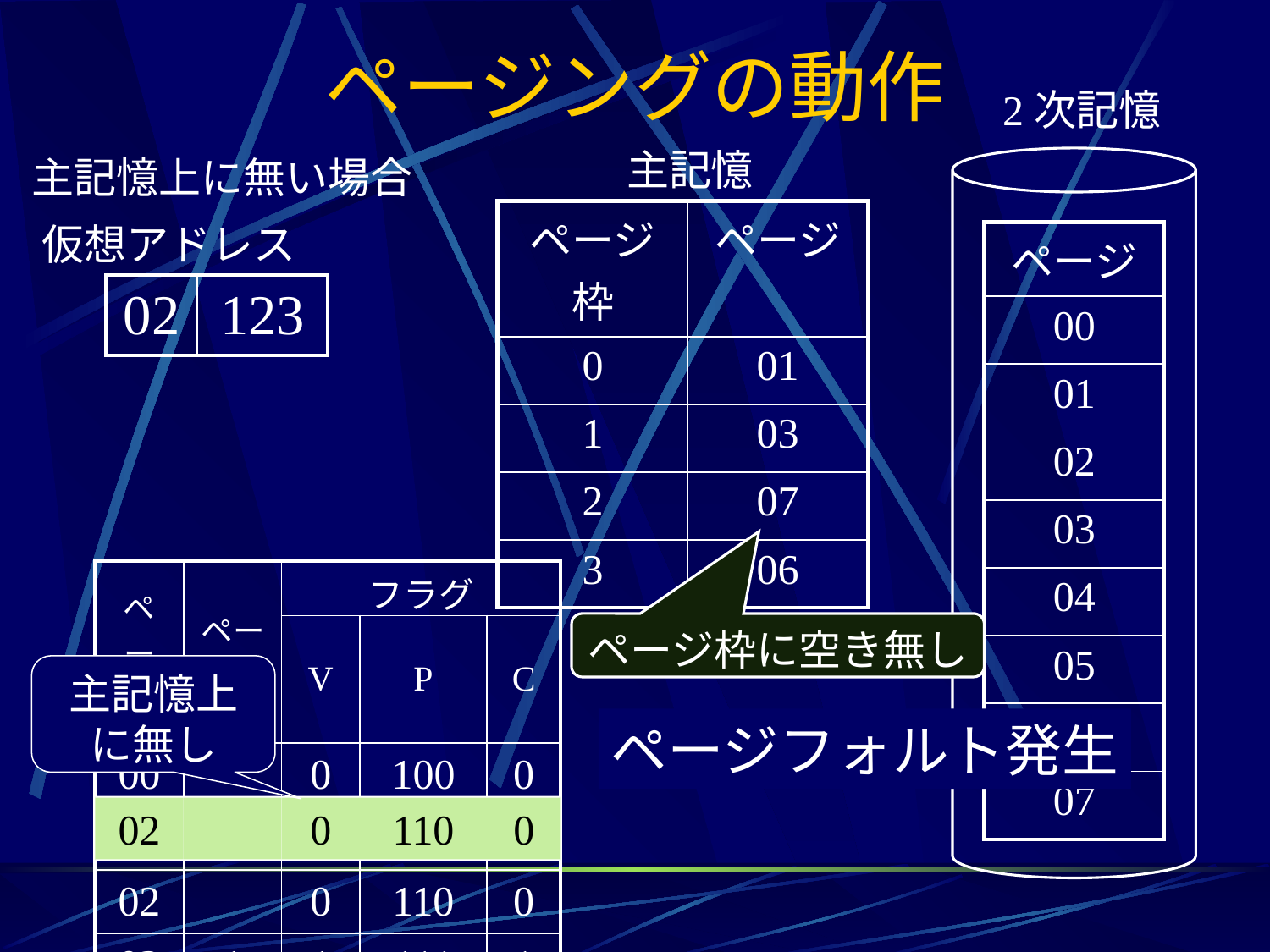

# ページングの動作
2次記憶
主記憶
主記憶上に無い場合

| ページ枠 | ページ |
| --- | --- |
| 0 | 01 |
| 1 | 03 |
| 2 | 07 |
| 3 | 06 |
仮想アドレス
| ページ |
| --- |
| 00 |
| 01 |
| 02 |
| 03 |
| 04 |
| 05 |
| 06 |
| 07 |
| 02 | 123 |
| --- | --- |
| ページ | ページ枠 | フラグ |  |  |
| --- | --- | --- | --- | --- |
|  |  | V | P | C |
| 00 |  | 0 | 100 | 0 |
| 01 | 0 | 1 | 110 | 1 |
| 02 |  | 0 | 110 | 0 |
| 03 | 1 | 1 | 111 | 1 |
ページ枠に空き無し
主記憶上に無し
ページフォルト発生
02

0
110
0